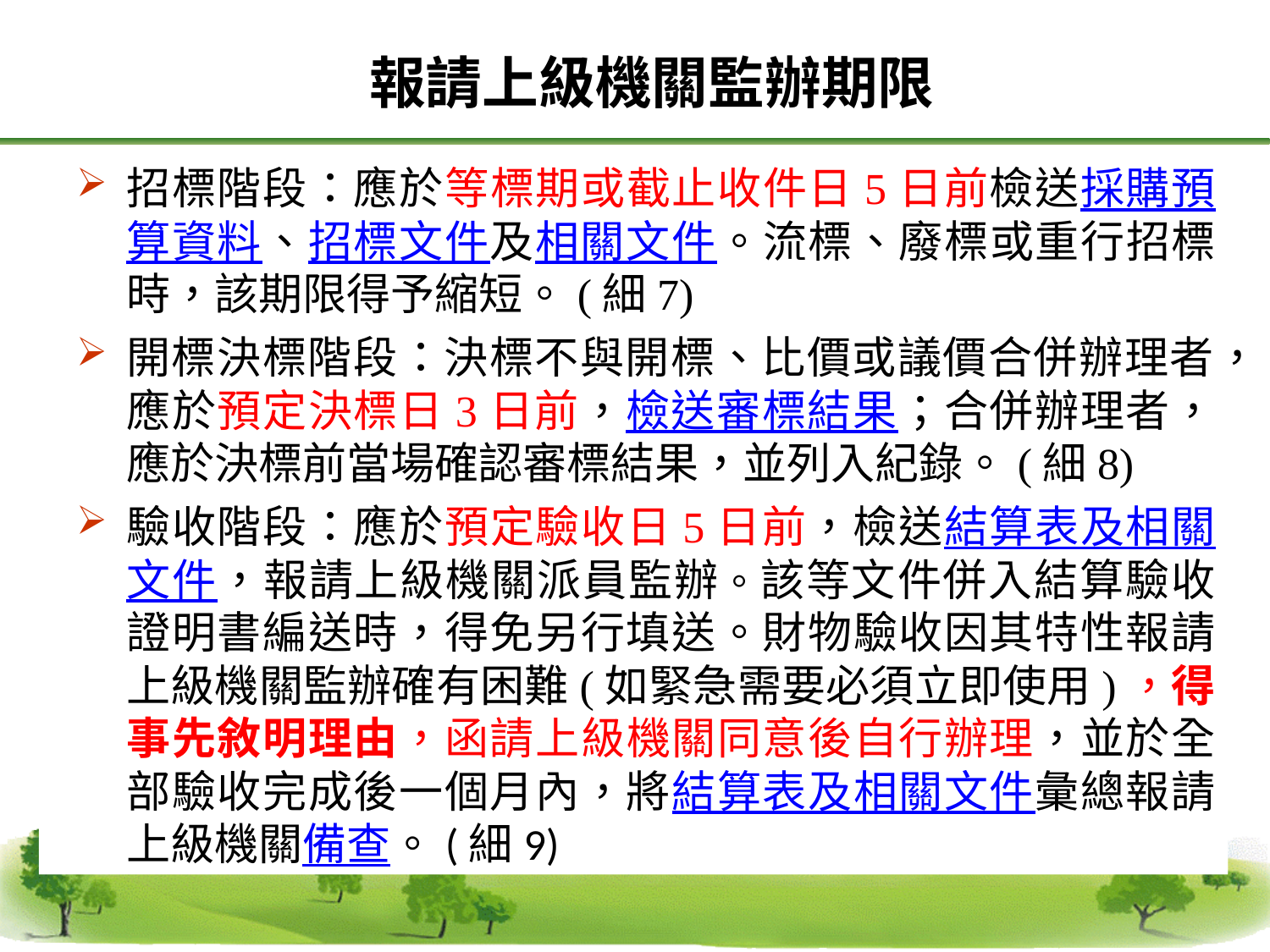

報請上級機關監辦期限
招標階段：應於等標期或截止收件日5日前檢送採購預算資料、招標文件及相關文件。流標、廢標或重行招標時，該期限得予縮短。(細7)
開標決標階段：決標不與開標、比價或議價合併辦理者，應於預定決標日3日前，檢送審標結果；合併辦理者，應於決標前當場確認審標結果，並列入紀錄。(細8)
驗收階段：應於預定驗收日5日前，檢送結算表及相關文件，報請上級機關派員監辦。該等文件併入結算驗收證明書編送時，得免另行填送。財物驗收因其特性報請上級機關監辦確有困難(如緊急需要必須立即使用)，得事先敘明理由，函請上級機關同意後自行辦理，並於全部驗收完成後一個月內，將結算表及相關文件彙總報請上級機關備查。(細9)